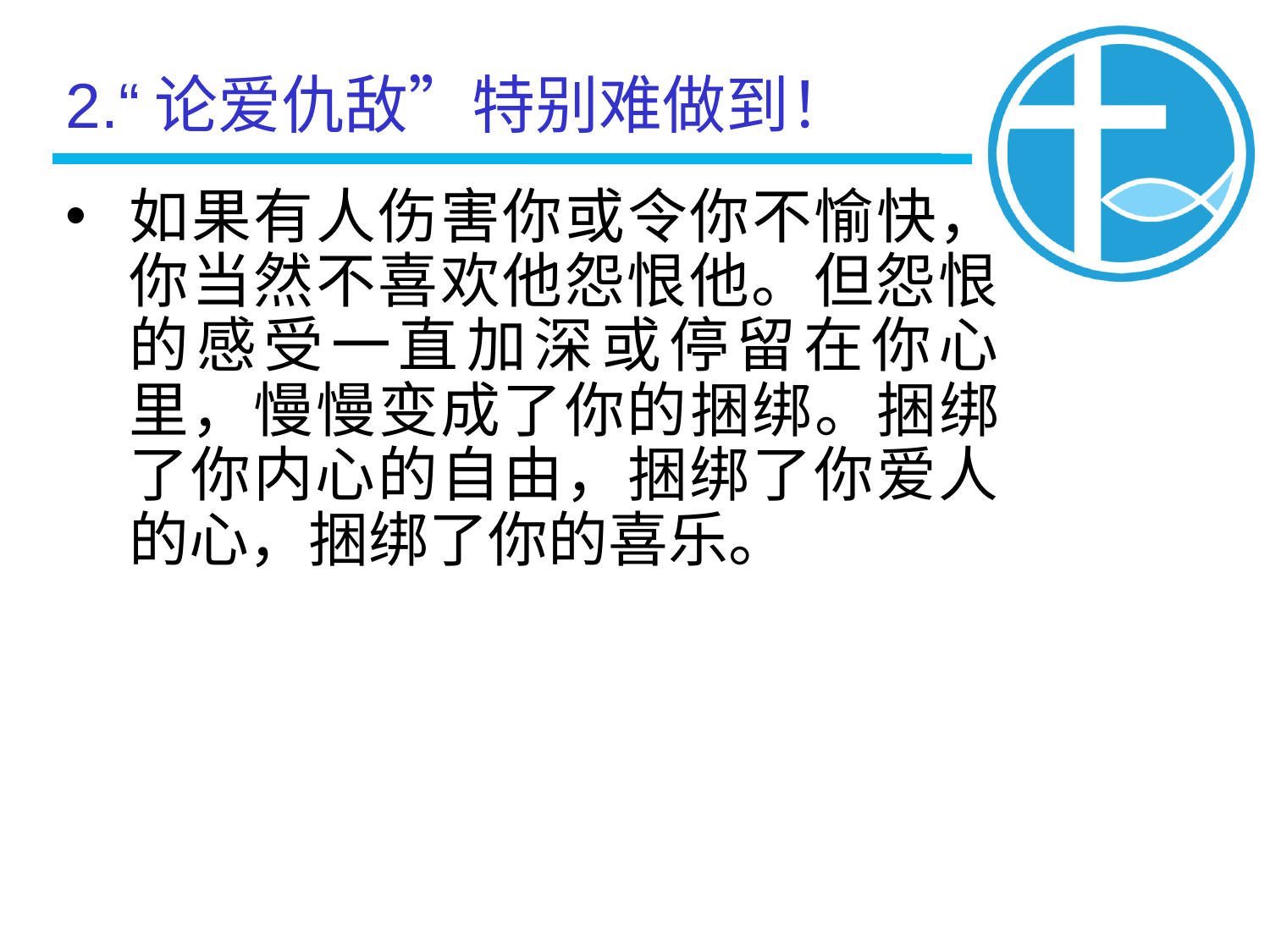

2.“论爱仇敌”特别难做到！
如果有人伤害你或令你不愉快， 你当然不喜欢他怨恨他。但怨恨的感受一直加深或停留在你心里，慢慢变成了你的捆绑。捆绑了你内心的自由，捆绑了你爱人的心，捆绑了你的喜乐。